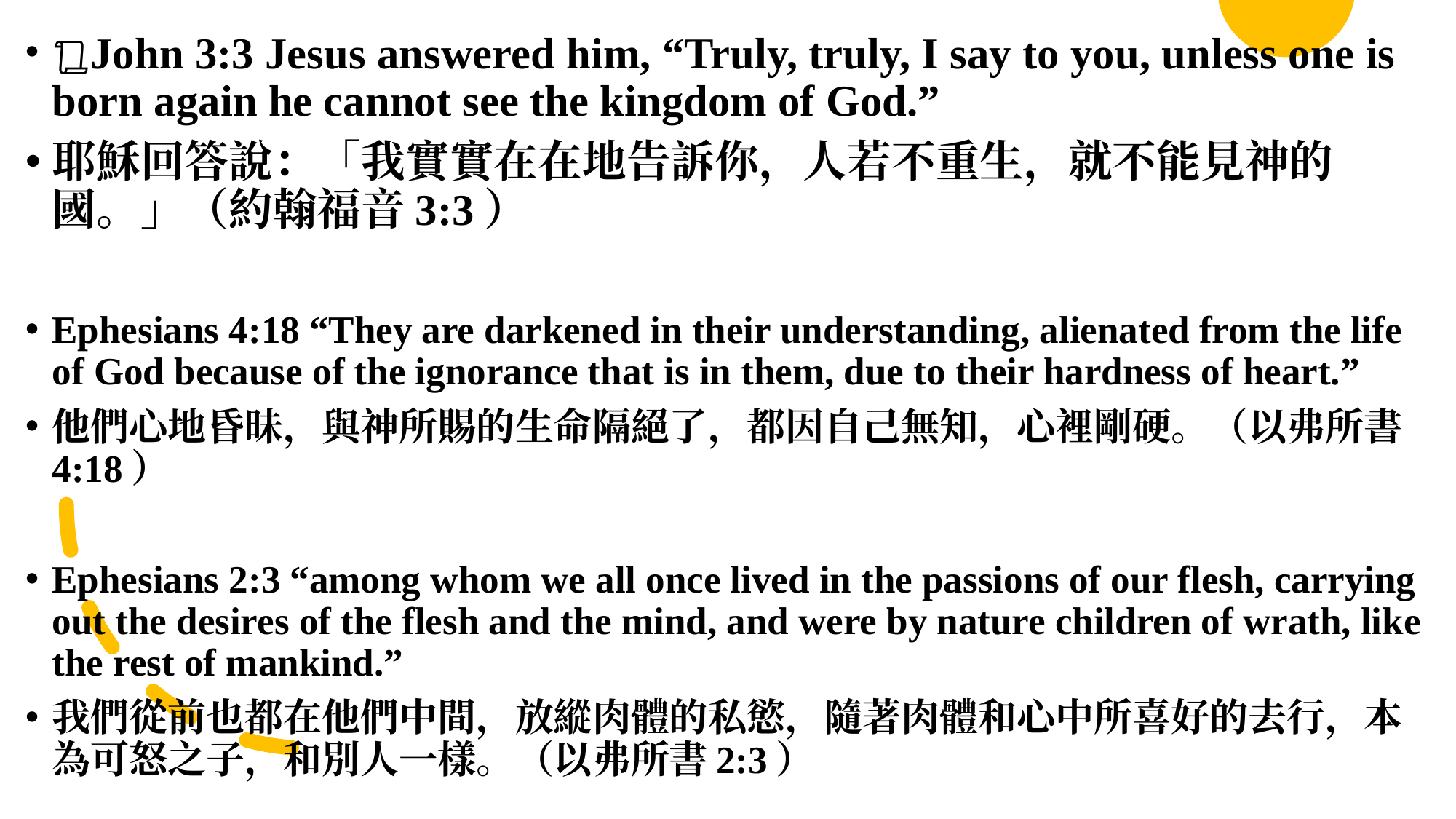

📜John 3:3 Jesus answered him, “Truly, truly, I say to you, unless one is born again he cannot see the kingdom of God.”
耶穌回答說：「我實實在在地告訴你，人若不重生，就不能見神的國。」（約翰福音3:3）

Ephesians 4:18 “They are darkened in their understanding, alienated from the life of God because of the ignorance that is in them, due to their hardness of heart.”
他們心地昏昧，與神所賜的生命隔絕了，都因自己無知，心裡剛硬。（以弗所書4:18）

Ephesians 2:3 “among whom we all once lived in the passions of our flesh, carrying out the desires of the flesh and the mind, and were by nature children of wrath, like the rest of mankind.”
我們從前也都在他們中間，放縱肉體的私慾，隨著肉體和心中所喜好的去行，本為可怒之子，和別人一樣。（以弗所書2:3）